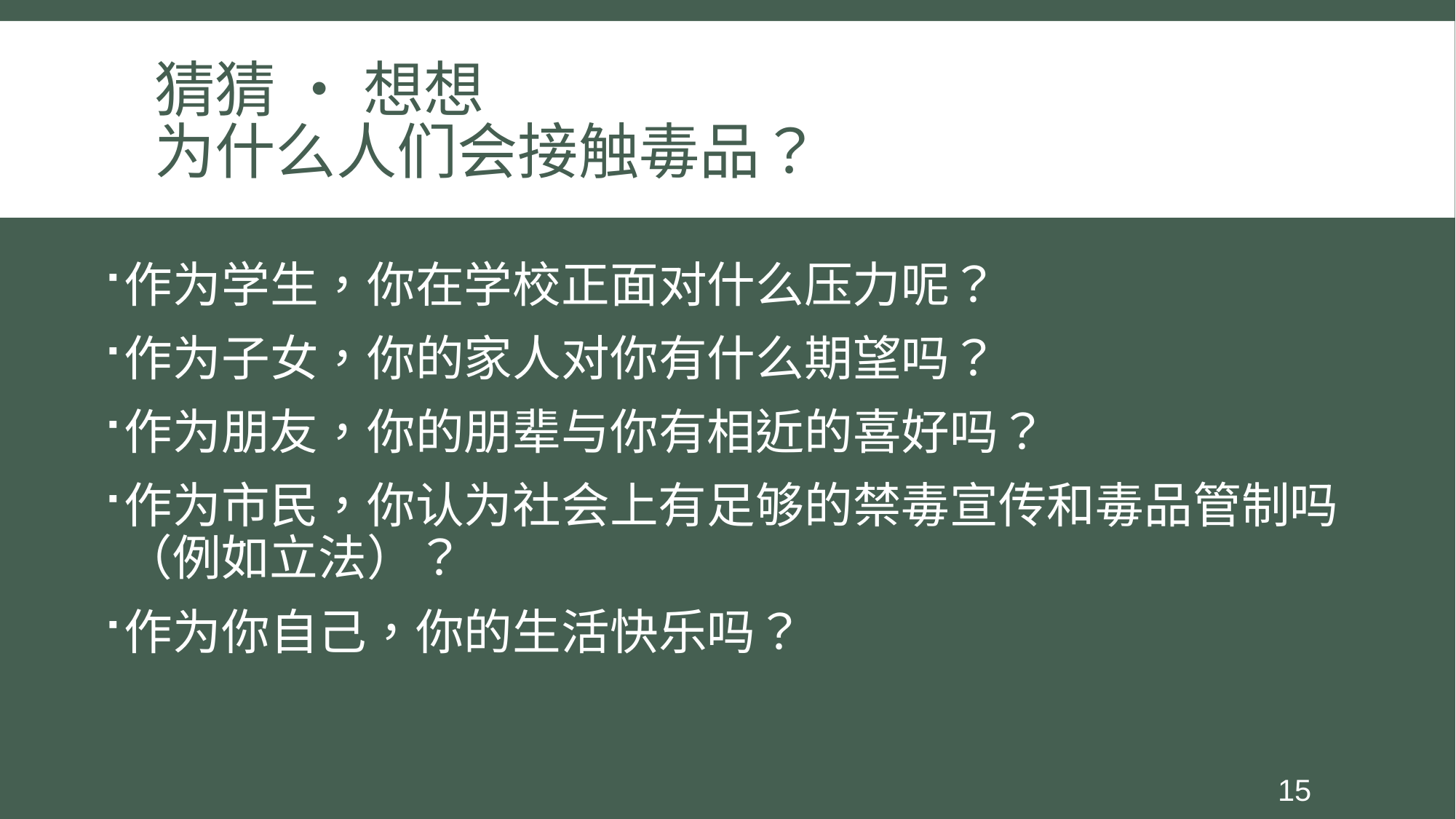

# 猜猜 ‧ 想想 为什么人们会接触毒品？
作为学生，你在学校正面对什么压力呢？
作为子女，你的家人对你有什么期望吗？
作为朋友，你的朋辈与你有相近的喜好吗？
作为市民，你认为社会上有足够的禁毒宣传和毒品管制吗（例如立法）？
作为你自己，你的生活快乐吗？
15